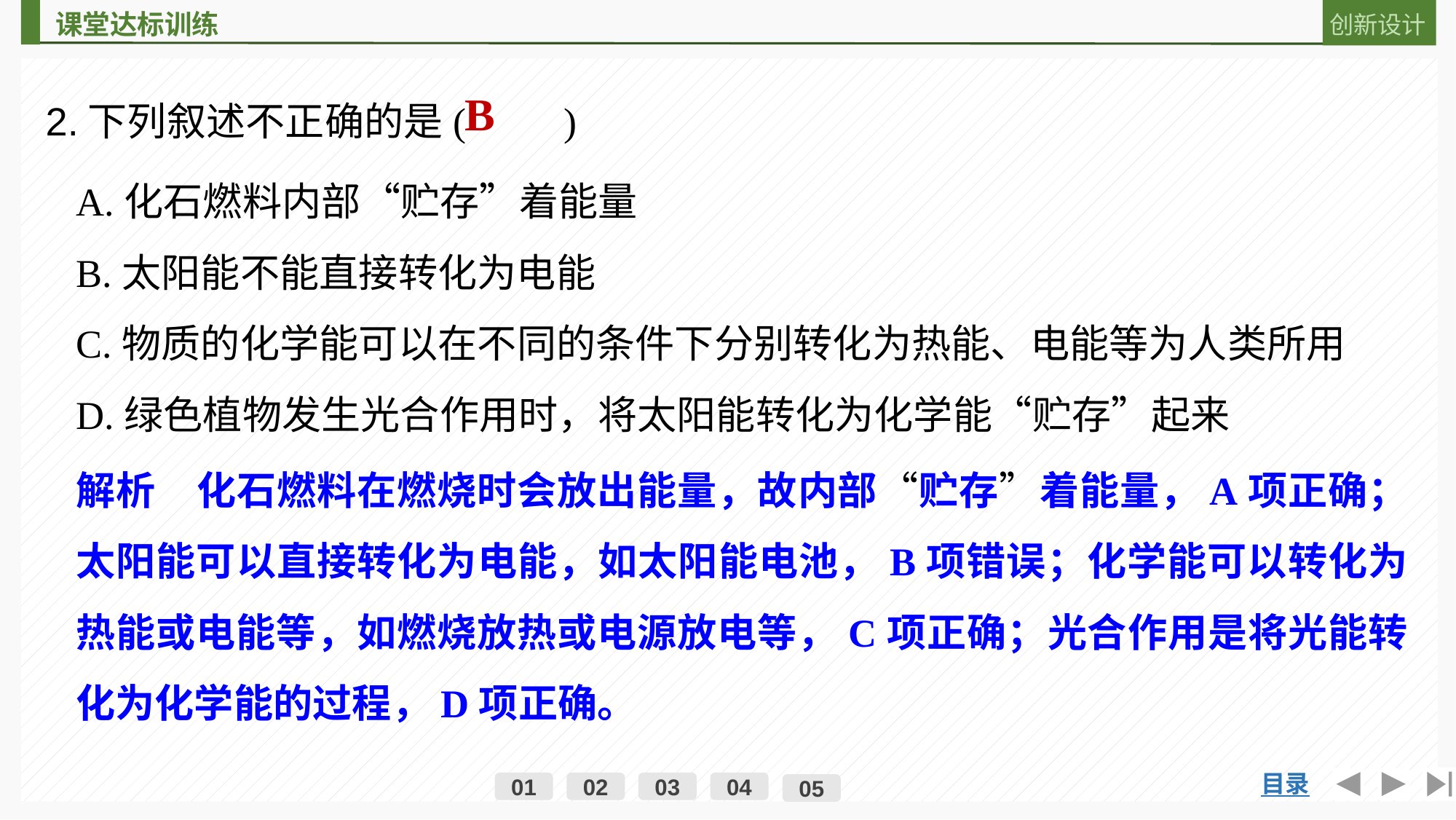

2.下列叙述不正确的是(　　)
B
A.化石燃料内部“贮存”着能量
B.太阳能不能直接转化为电能
C.物质的化学能可以在不同的条件下分别转化为热能、电能等为人类所用
D.绿色植物发生光合作用时，将太阳能转化为化学能“贮存”起来
解析　化石燃料在燃烧时会放出能量，故内部“贮存”着能量，A项正确；太阳能可以直接转化为电能，如太阳能电池，B项错误；化学能可以转化为热能或电能等，如燃烧放热或电源放电等，C项正确；光合作用是将光能转化为化学能的过程，D项正确。